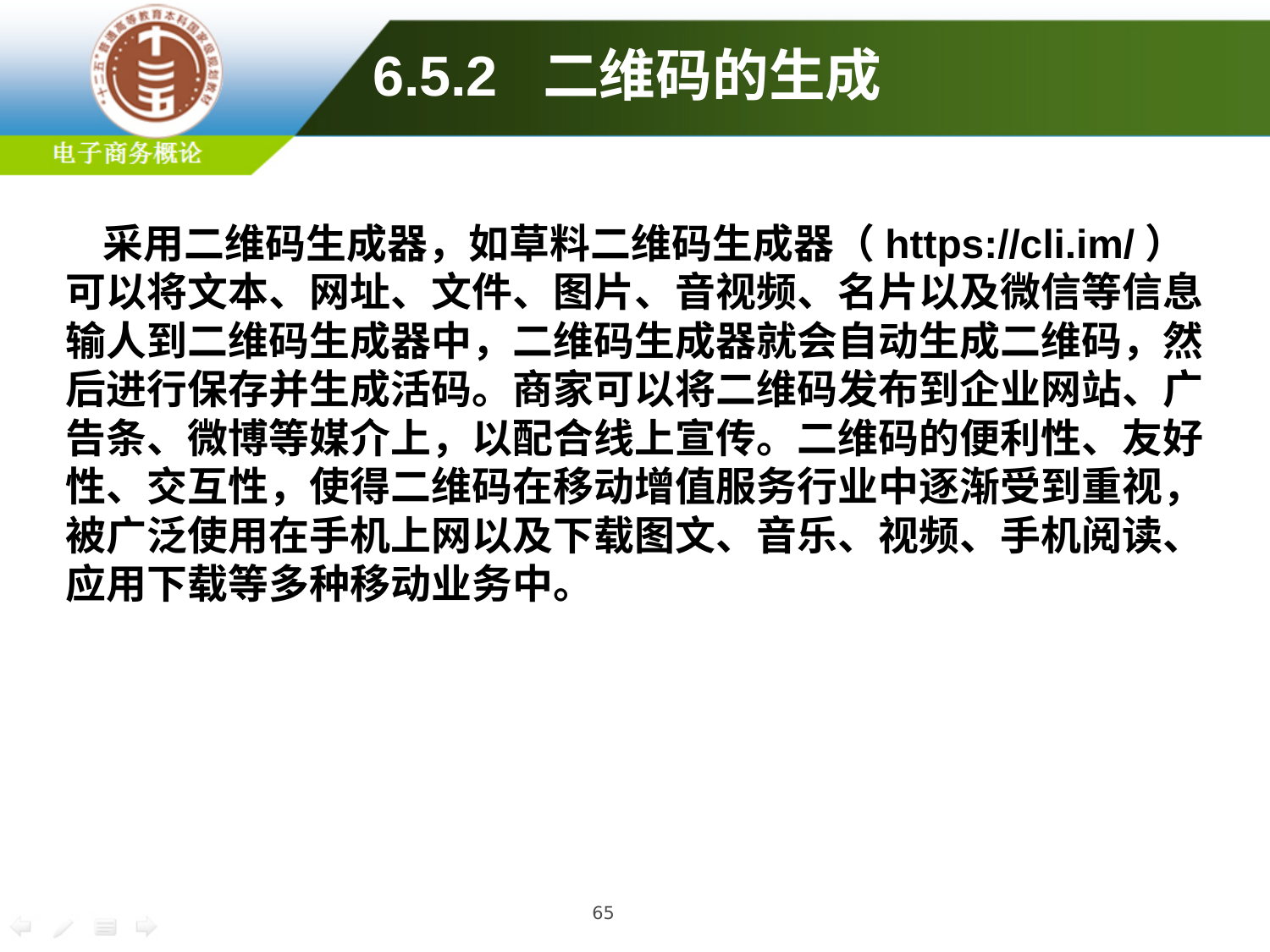

# 6.5.2  二维码的生成
   采用二维码生成器，如草料二维码生成器（https://cli.im/）可以将文本、网址、文件、图片、音视频、名片以及微信等信息输人到二维码生成器中，二维码生成器就会自动生成二维码，然后进行保存并生成活码。商家可以将二维码发布到企业网站、广告条、微博等媒介上，以配合线上宣传。二维码的便利性、友好性、交互性，使得二维码在移动增值服务行业中逐渐受到重视，被广泛使用在手机上网以及下载图文、音乐、视频、手机阅读、应用下载等多种移动业务中。
65